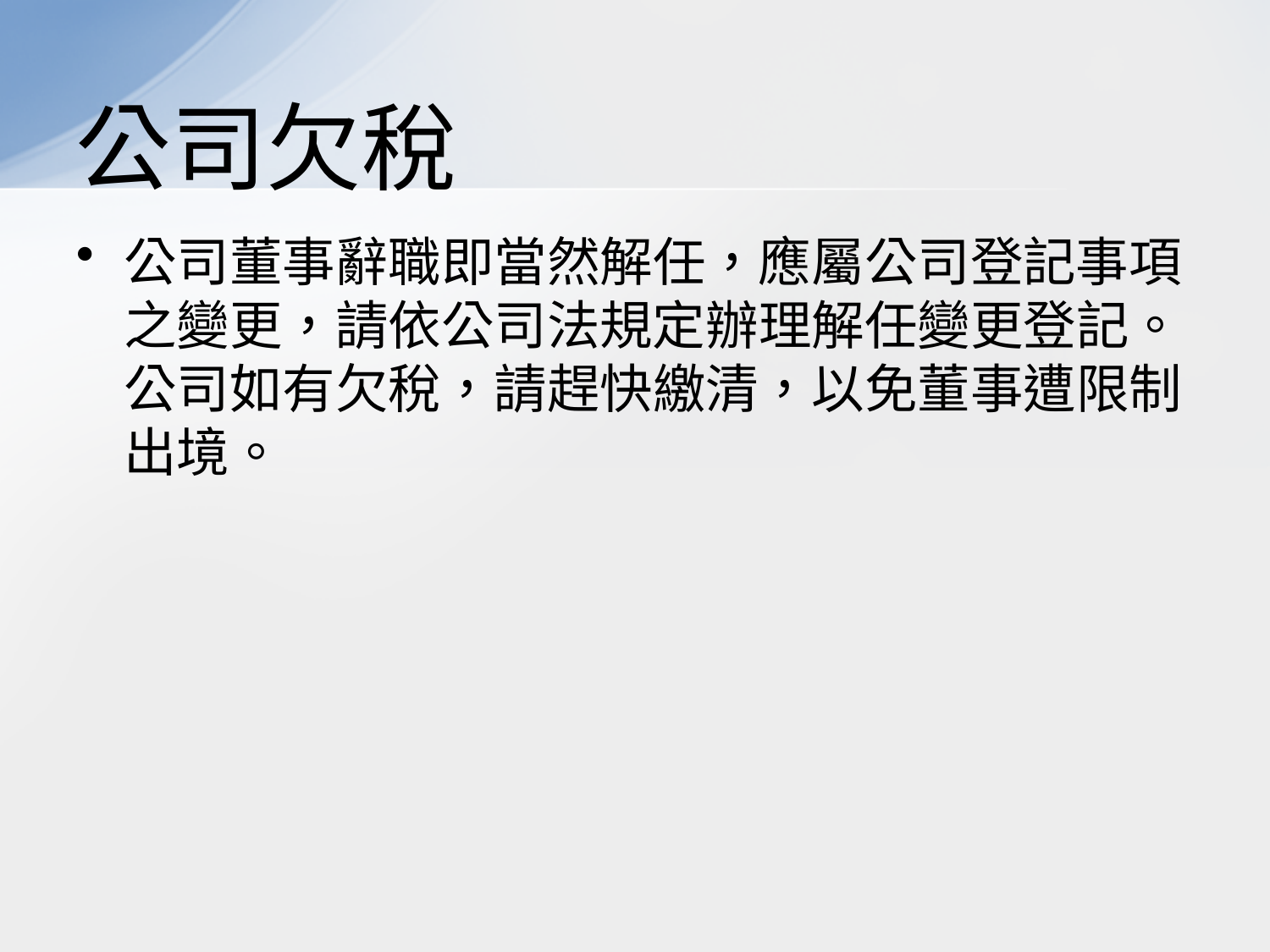

# 公司欠稅
公司董事辭職即當然解任，應屬公司登記事項之變更，請依公司法規定辦理解任變更登記。公司如有欠稅，請趕快繳清，以免董事遭限制出境。